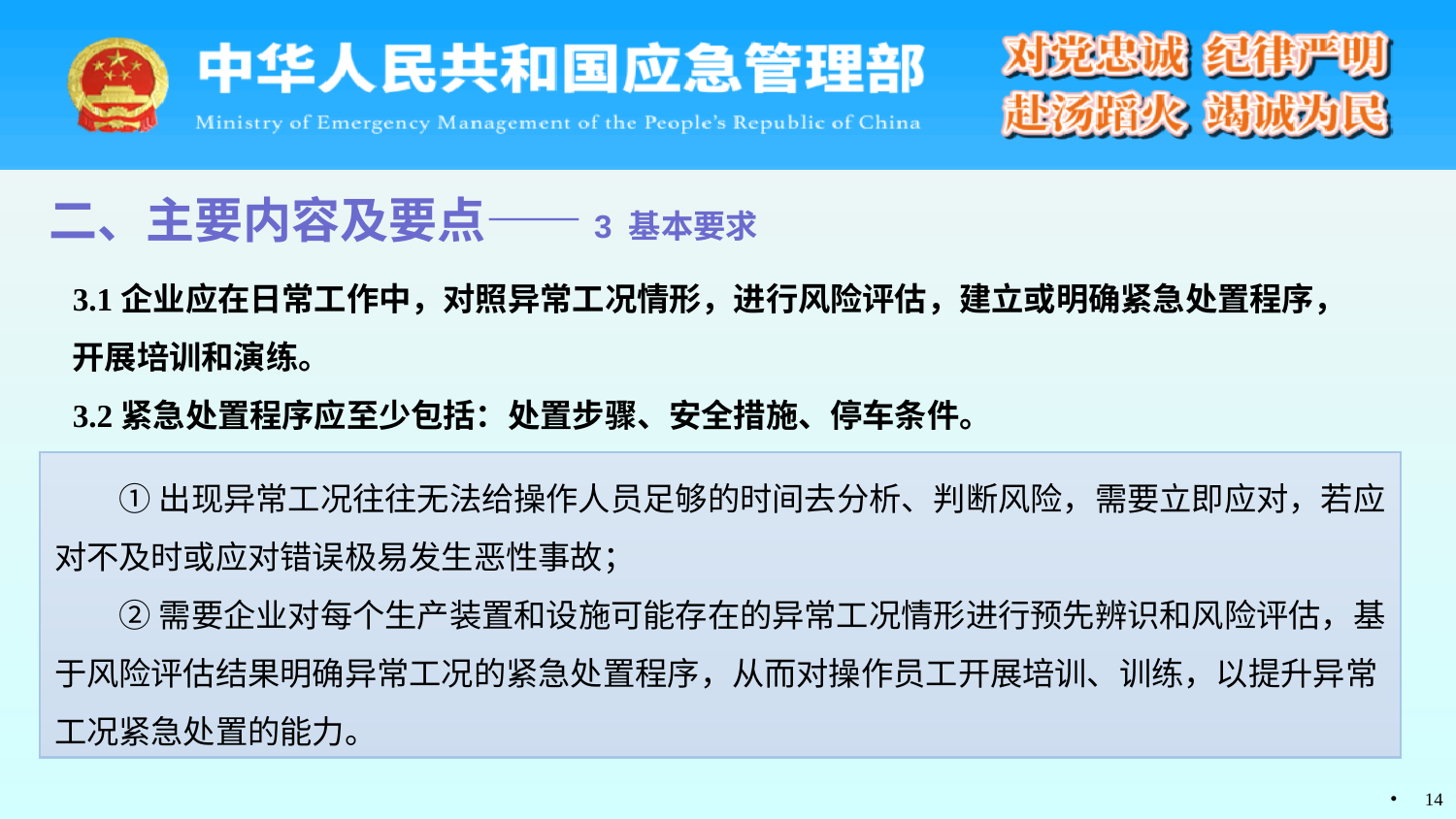

二、主要内容及要点——3 基本要求
3.1企业应在日常工作中，对照异常工况情形，进行风险评估，建立或明确紧急处置程序，开展培训和演练。
3.2紧急处置程序应至少包括：处置步骤、安全措施、停车条件。
①出现异常工况往往无法给操作人员足够的时间去分析、判断风险，需要立即应对，若应对不及时或应对错误极易发生恶性事故；
②需要企业对每个生产装置和设施可能存在的异常工况情形进行预先辨识和风险评估，基于风险评估结果明确异常工况的紧急处置程序，从而对操作员工开展培训、训练，以提升异常工况紧急处置的能力。
14